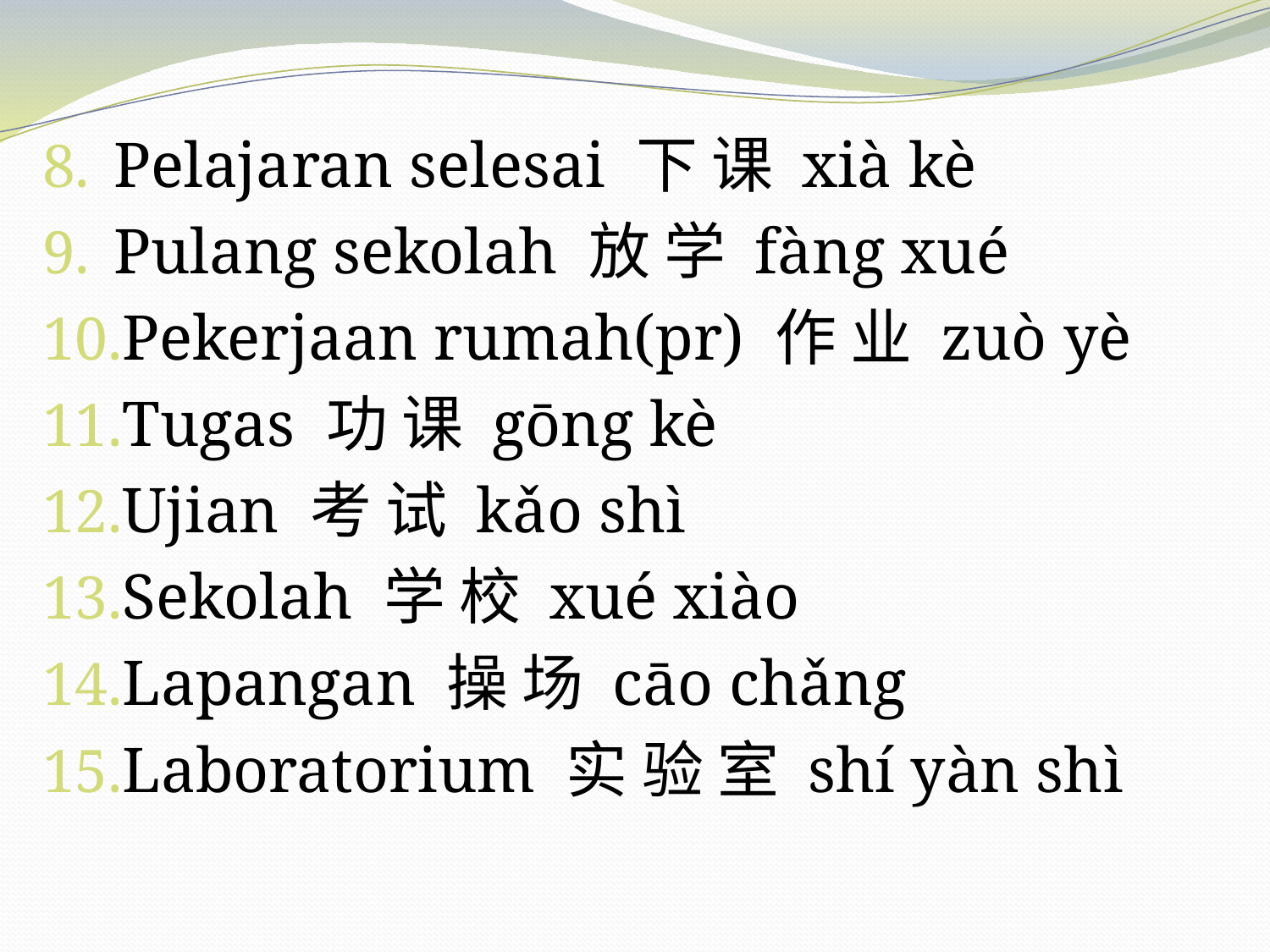

Pelajaran selesai 下 课 xià kè
Pulang sekolah 放 学 fàng xué
Pekerjaan rumah(pr) 作 业 zuò yè
Tugas 功 课 gōng kè
Ujian 考 试 kǎo shì
Sekolah 学 校 xué xiào
Lapangan 操 场 cāo chǎng
Laboratorium 实 验 室 shí yàn shì